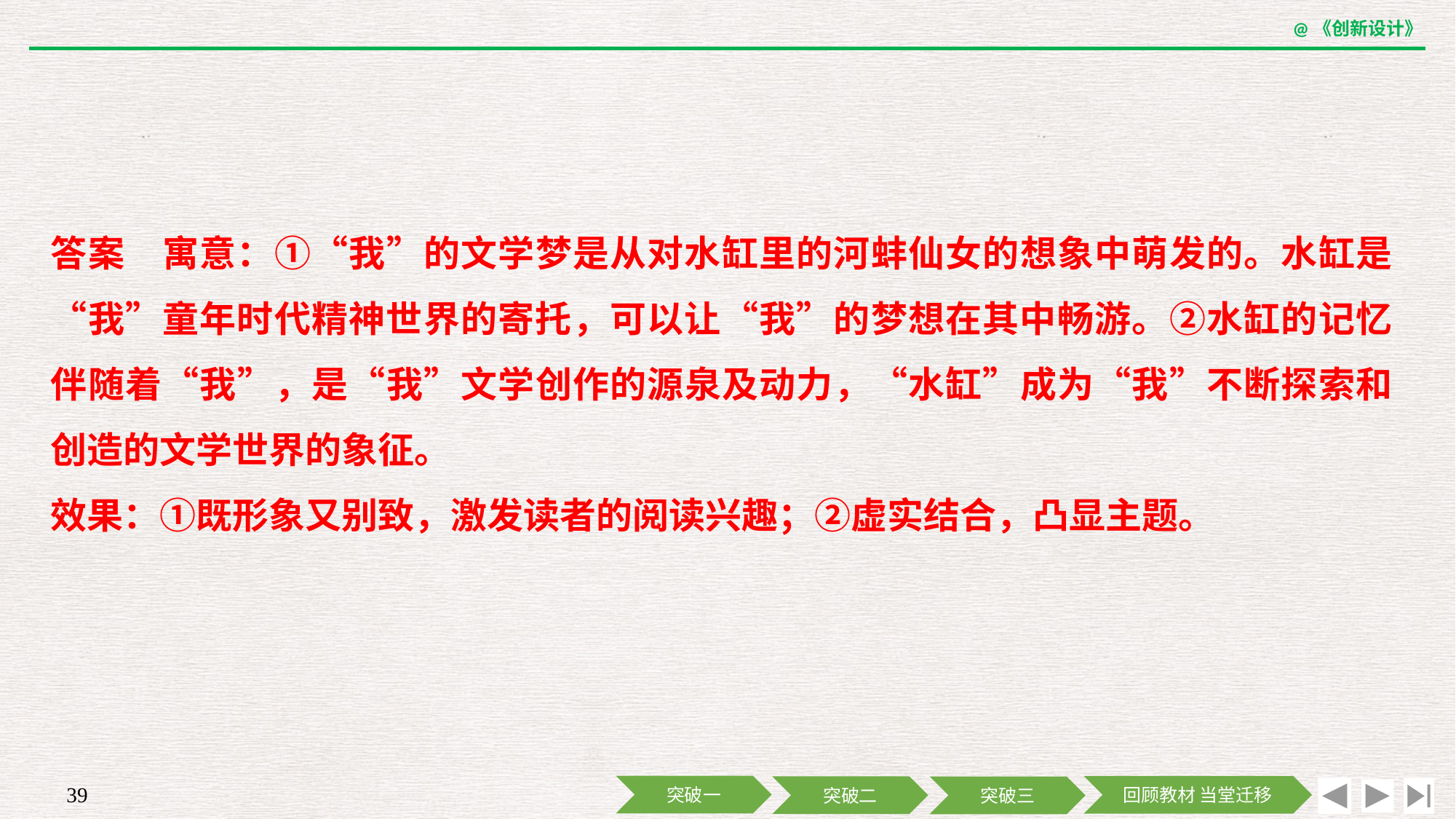

答案　寓意：①“我”的文学梦是从对水缸里的河蚌仙女的想象中萌发的。水缸是“我”童年时代精神世界的寄托，可以让“我”的梦想在其中畅游。②水缸的记忆伴随着“我”，是“我”文学创作的源泉及动力，“水缸”成为“我”不断探索和创造的文学世界的象征。
效果：①既形象又别致，激发读者的阅读兴趣；②虚实结合，凸显主题。